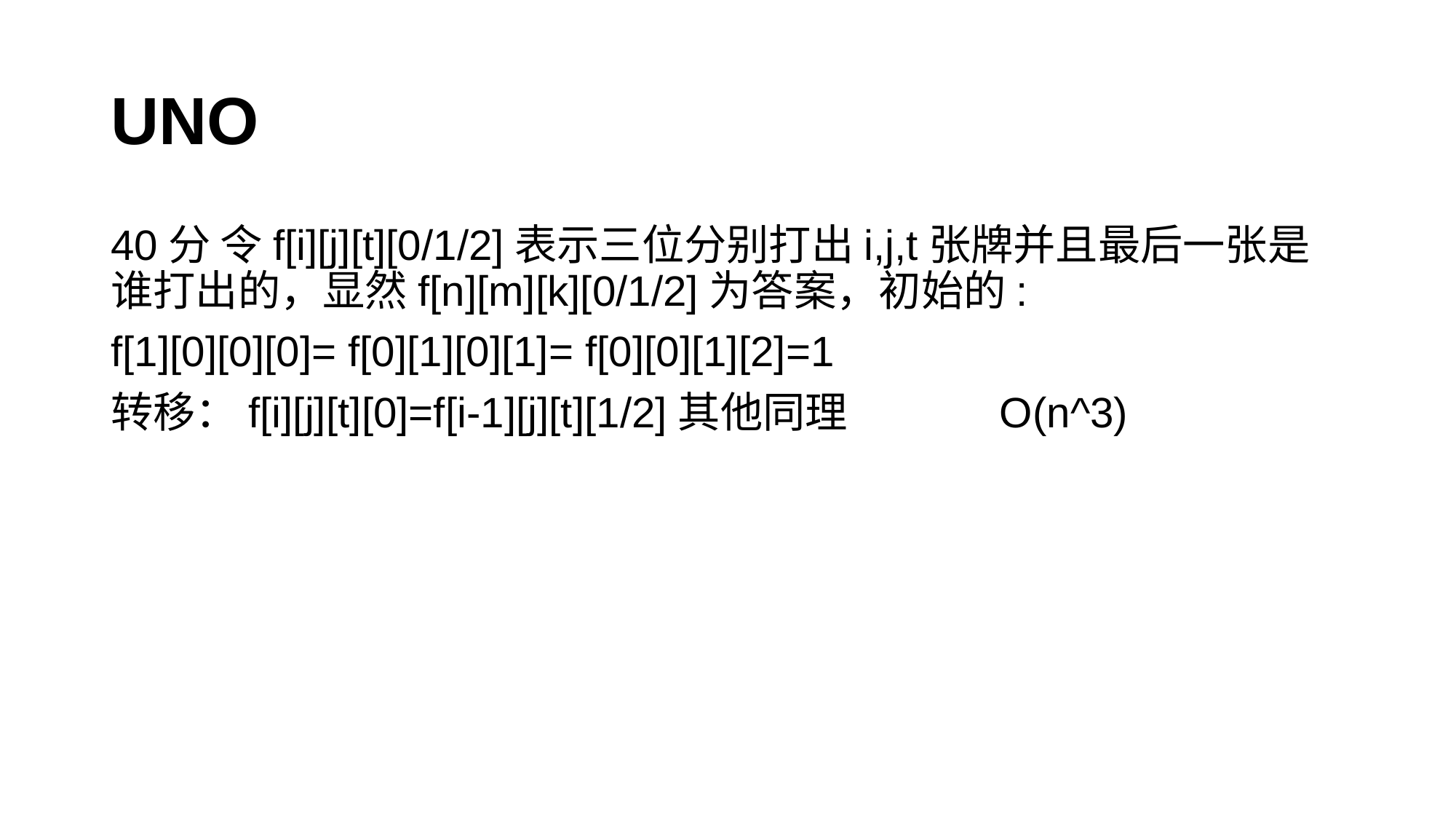

# UNO
40分 令f[i][j][t][0/1/2]表示三位分别打出i,j,t张牌并且最后一张是谁打出的，显然f[n][m][k][0/1/2]为答案，初始的:
f[1][0][0][0]= f[0][1][0][1]= f[0][0][1][2]=1
转移：f[i][j][t][0]=f[i-1][j][t][1/2]其他同理               O(n^3)